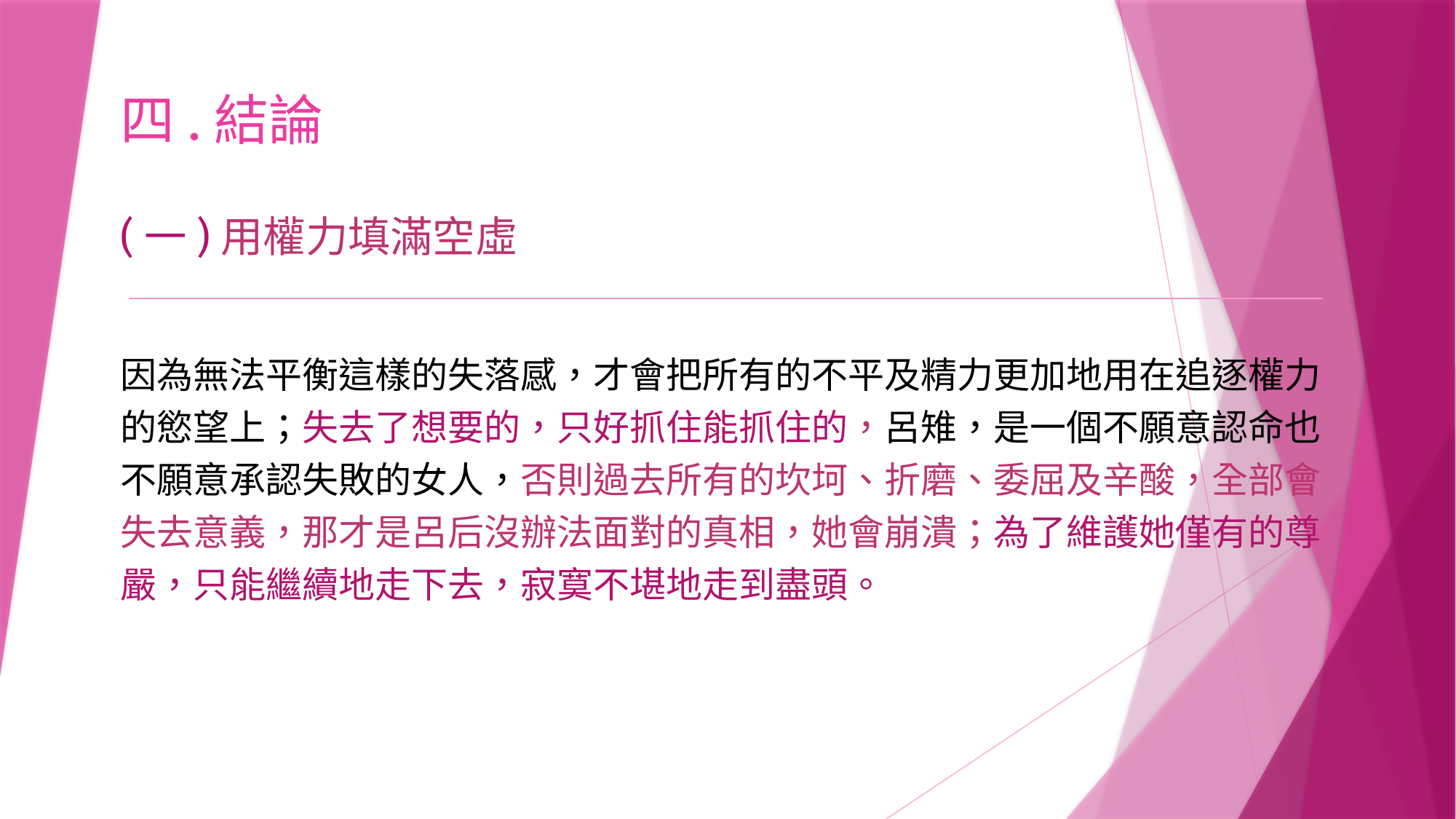

四.結論
(一)用權力填滿空虛

因為無法平衡這樣的失落感，才會把所有的不平及精力更加地用在追逐權力的慾望上；失去了想要的，只好抓住能抓住的，呂雉，是一個不願意認命也不願意承認失敗的女人，否則過去所有的坎坷、折磨、委屈及辛酸，全部會失去意義，那才是呂后沒辦法面對的真相，她會崩潰；為了維護她僅有的尊嚴，只能繼續地走下去，寂寞不堪地走到盡頭。